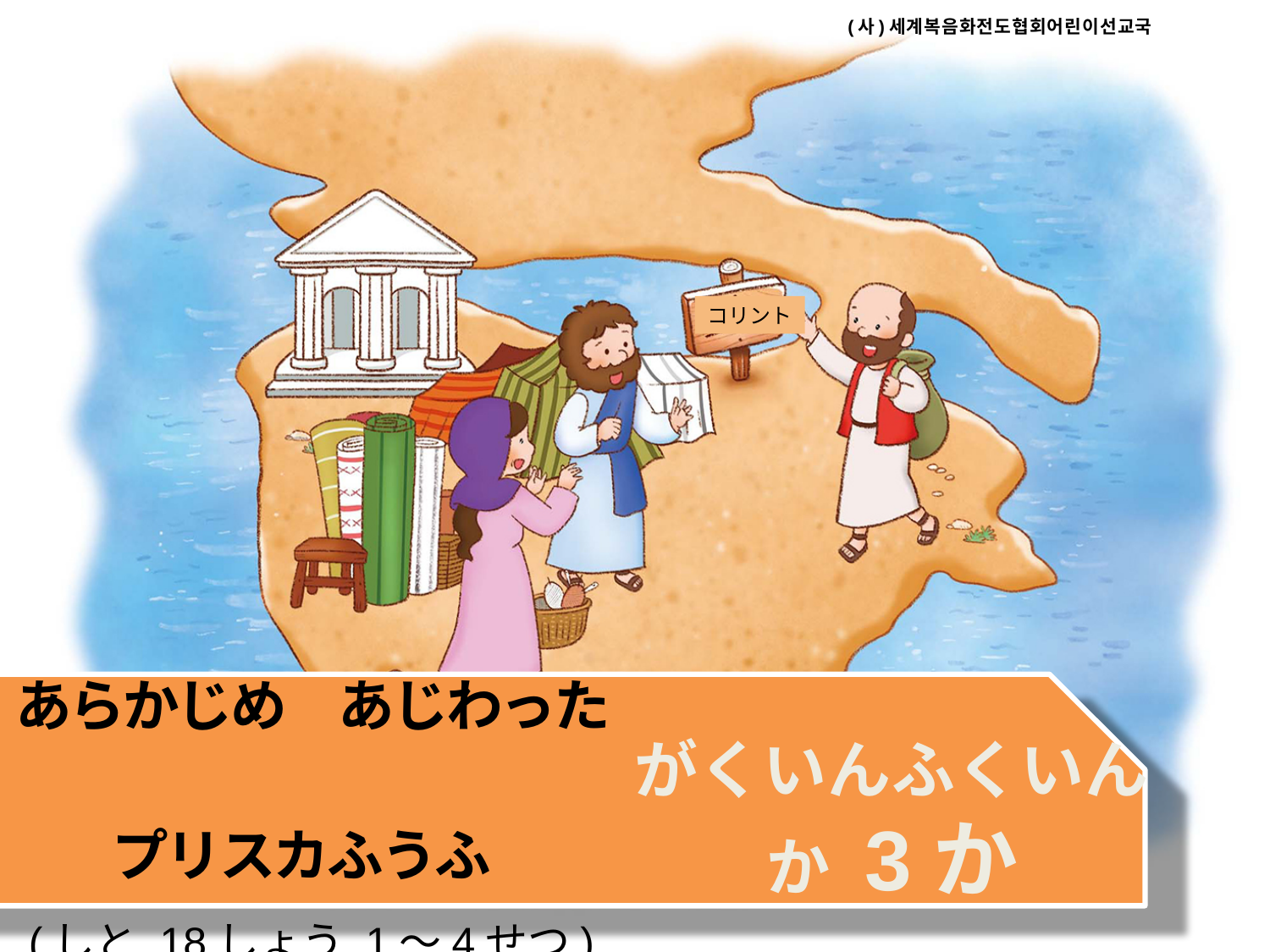

(사)세계복음화전도협회어린이선교국
コリント
あらかじめ　あじわった
プリスカふうふ
(しと 18しょう 1～4せつ)

がくいんふくいんか 3か